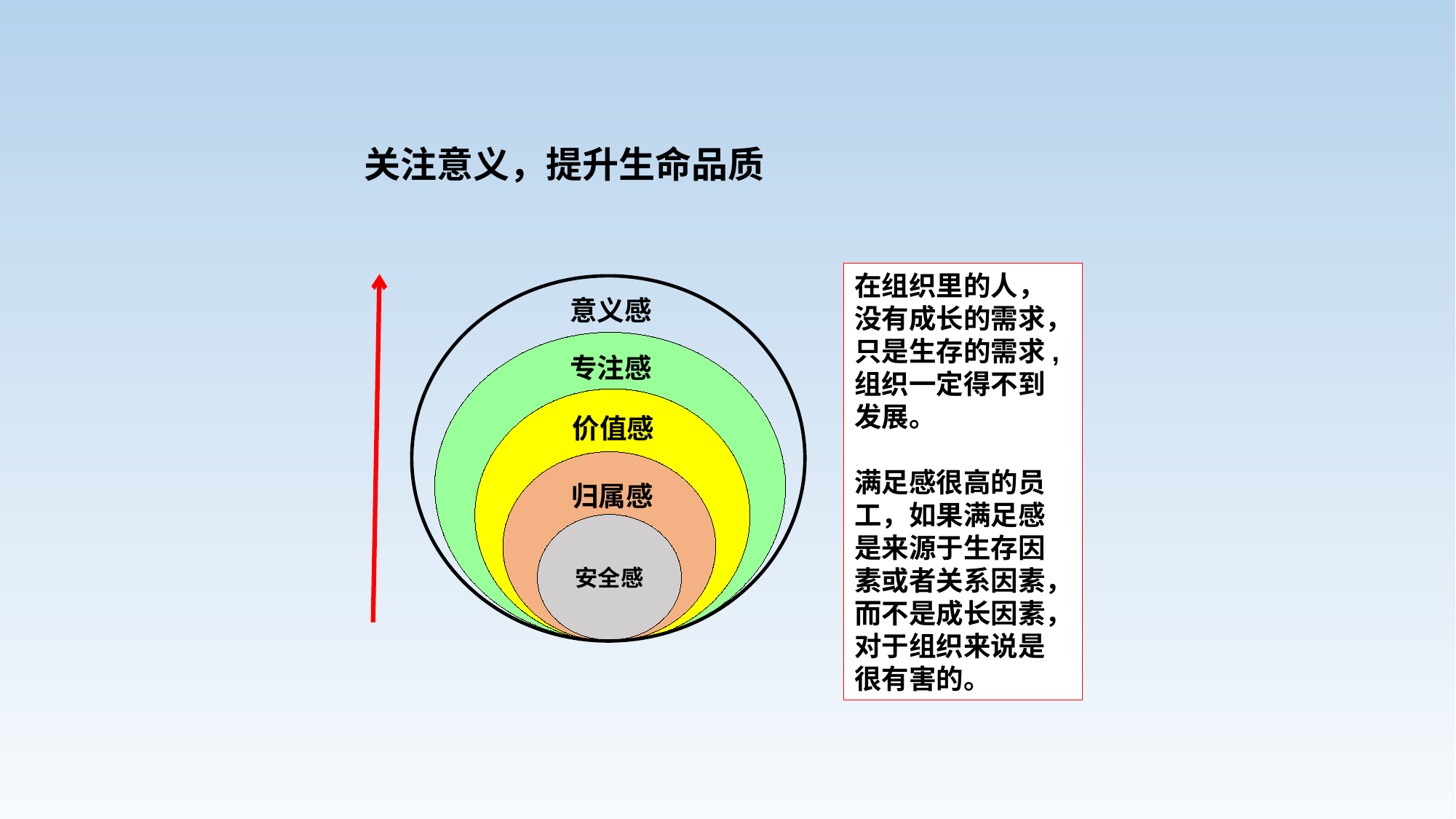

关注意义，提升生命品质
在组织里的人，没有成长的需求，只是生存的需求,组织一定得不到发展。

满足感很高的员工，如果满足感是来源于生存因素或者关系因素，而不是成长因素，对于组织来说是很有害的。

意义感

专注感

价值感

归属感
安全感
3